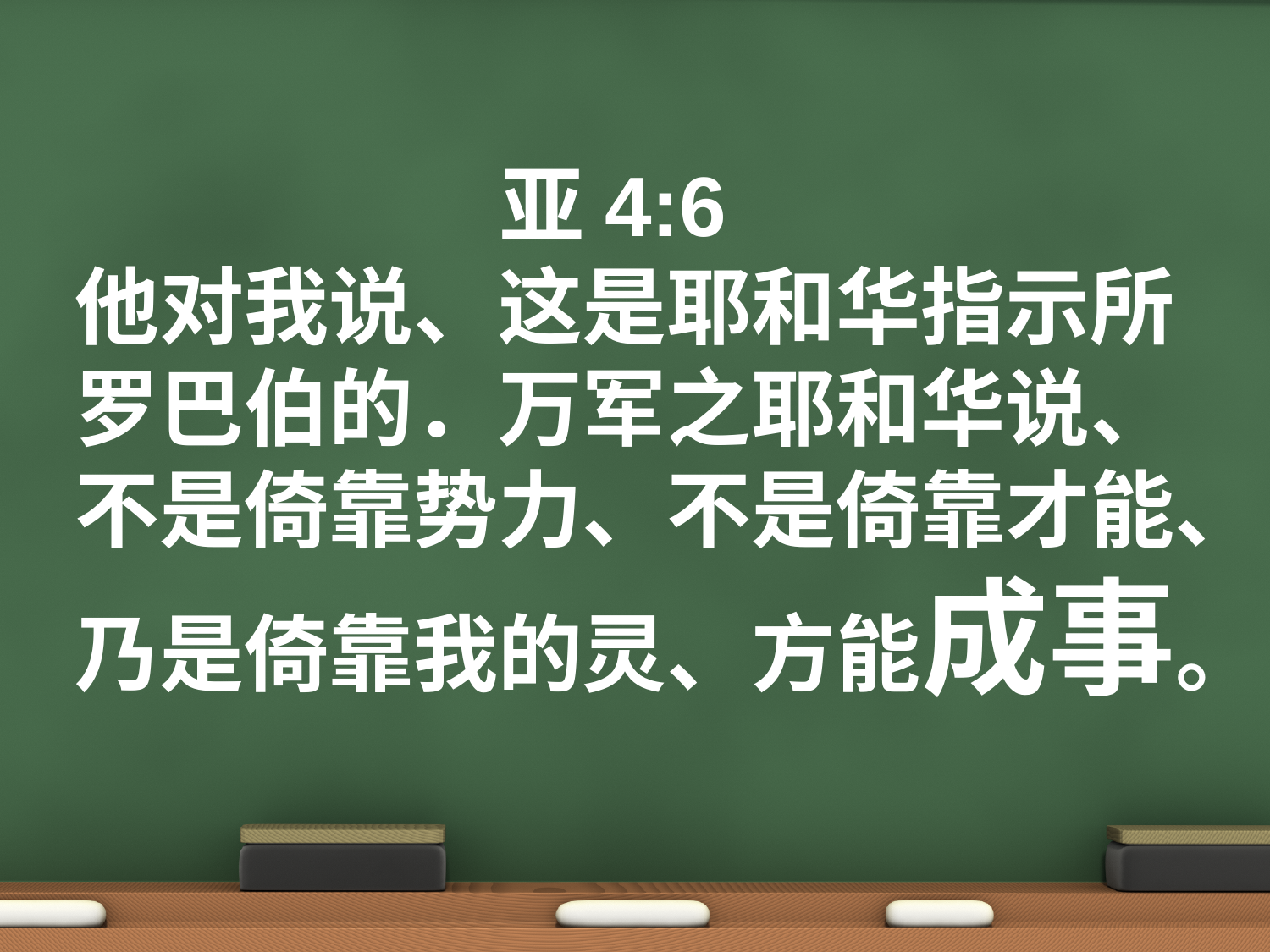

亚4:6
他对我说、这是耶和华指示所罗巴伯的．万军之耶和华说、不是倚靠势力、不是倚靠才能、乃是倚靠我的灵、方能成事。